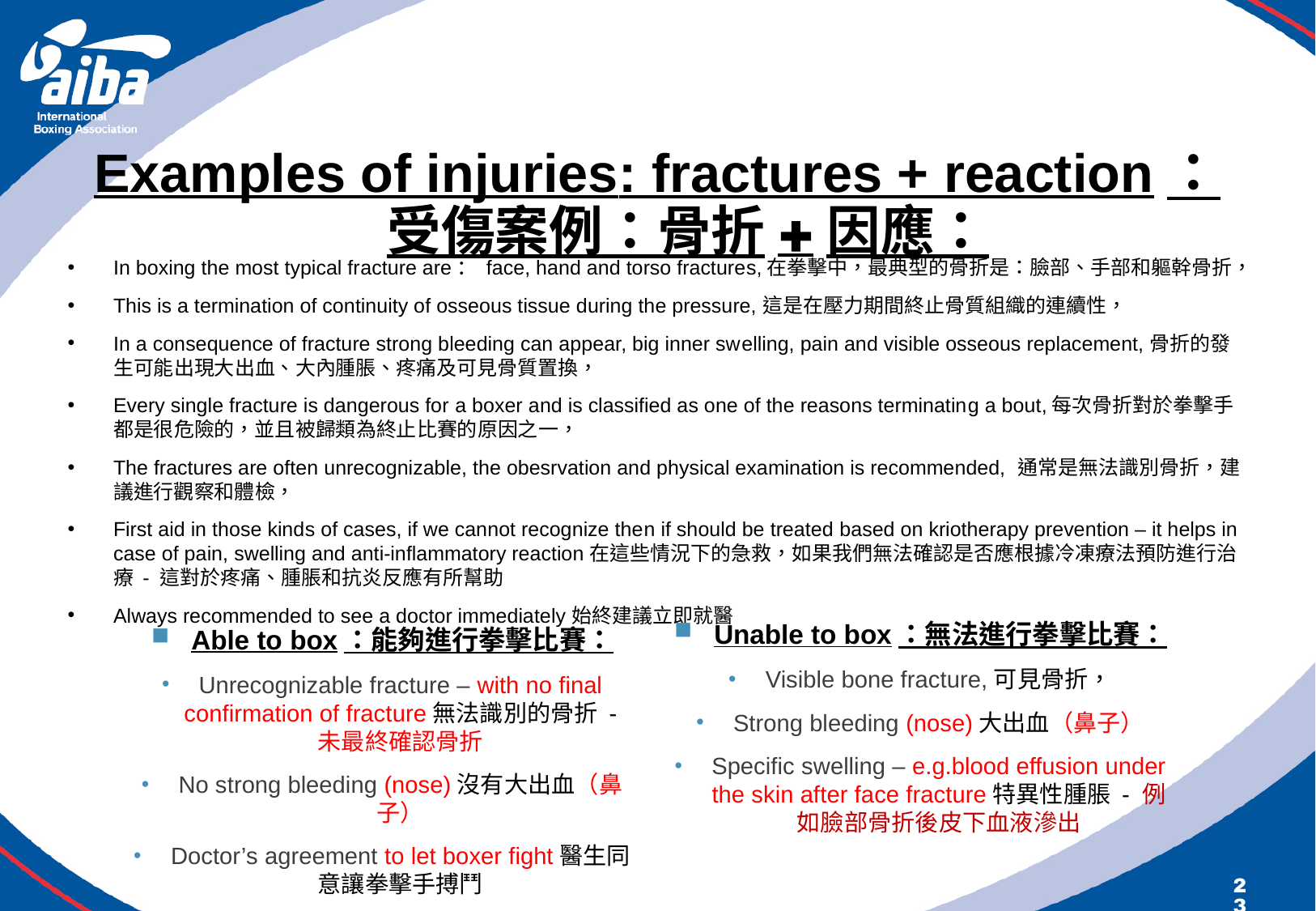

# Examples of injuries: fractures + reaction：受傷案例：骨折+因應：
In boxing the most typical fracture are： face, hand and torso fractures,在拳擊中，最典型的骨折是：臉部、手部和軀幹骨折，
This is a termination of continuity of osseous tissue during the pressure,這是在壓力期間終止骨質組織的連續性，
In a consequence of fracture strong bleeding can appear, big inner swelling, pain and visible osseous replacement,骨折的發生可能出現大出血、大內腫脹、疼痛及可見骨質置換，
Every single fracture is dangerous for a boxer and is classified as one of the reasons terminating a bout,每次骨折對於拳擊手都是很危險的，並且被歸類為終止比賽的原因之一，
The fractures are often unrecognizable, the obesrvation and physical examination is recommended, 通常是無法識別骨折，建議進行觀察和體檢，
First aid in those kinds of cases, if we cannot recognize then if should be treated based on kriotherapy prevention – it helps in case of pain, swelling and anti-inflammatory reaction在這些情況下的急救，如果我們無法確認是否應根據冷凍療法預防進行治療 - 這對於疼痛、腫脹和抗炎反應有所幫助
Always recommended to see a doctor immediately始終建議立即就醫

Able to box：能夠進行拳擊比賽：
Unrecognizable fracture – with no final confirmation of fracture無法識別的骨折 - 未最終確認骨折
No strong bleeding (nose)沒有大出血（鼻子）
Doctor’s agreement to let boxer fight醫生同意讓拳擊手搏鬥

Unable to box：無法進行拳擊比賽：
Visible bone fracture,可見骨折，
Strong bleeding (nose)大出血（鼻子）
Specific swelling – e.g.blood effusion under the skin after face fracture特異性腫脹 - 例如臉部骨折後皮下血液滲出

233